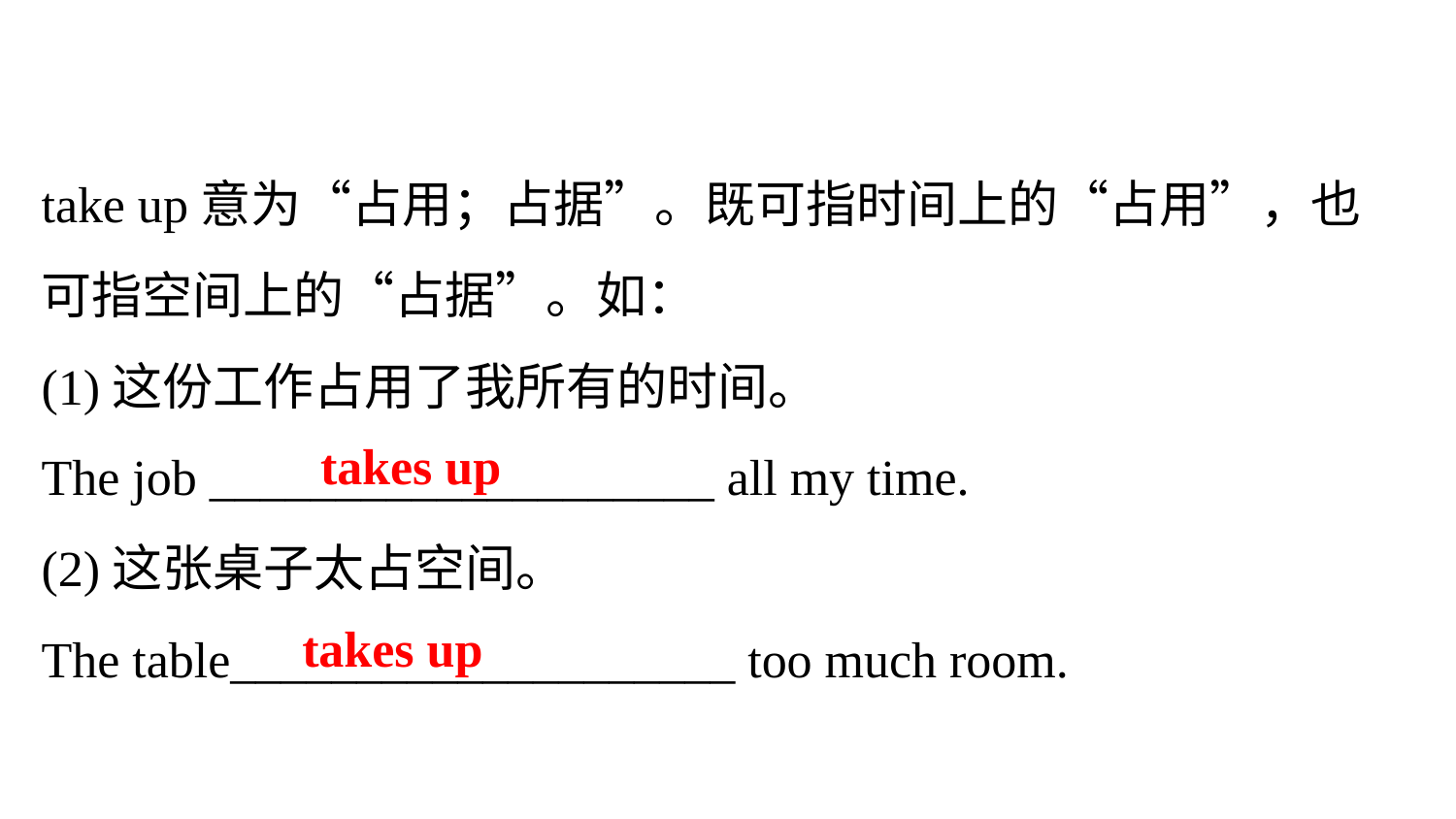

take up意为“占用；占据”。既可指时间上的“占用”，也可指空间上的“占据”。如：
(1)这份工作占用了我所有的时间。
The job ____________________ all my time.
(2)这张桌子太占空间。
The table____________________ too much room.

takes up
takes up